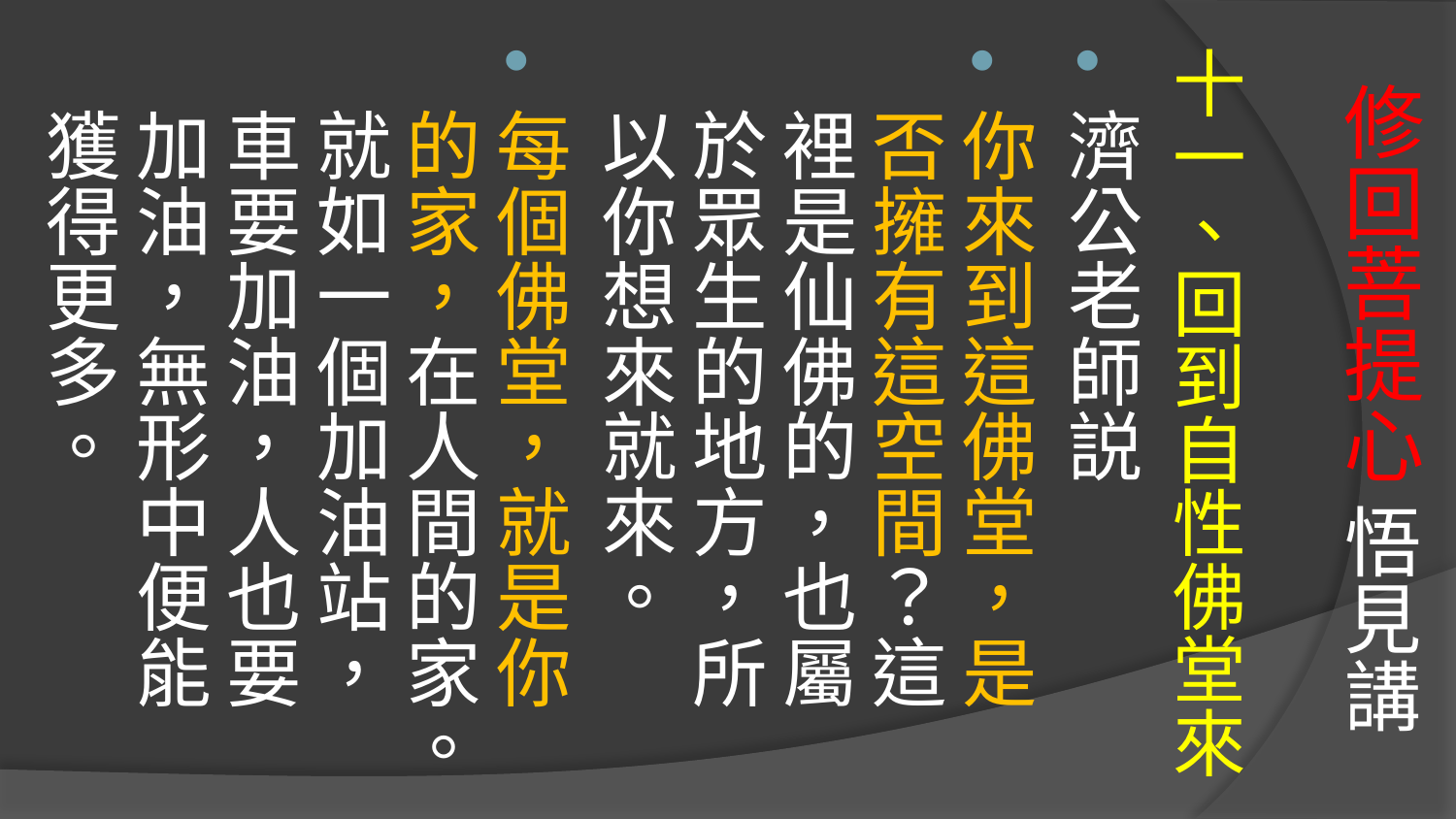

# 修回菩提心 悟見講
十一、回到自性佛堂來
濟公老師説
你來到這佛堂，是否擁有這空間？這裡是仙佛的，也屬於眾生的地方，所以你想來就來。
每個佛堂，就是你的家，在人間的家。就如一個加油站，車要加油，人也要加油，無形中便能獲得更多。